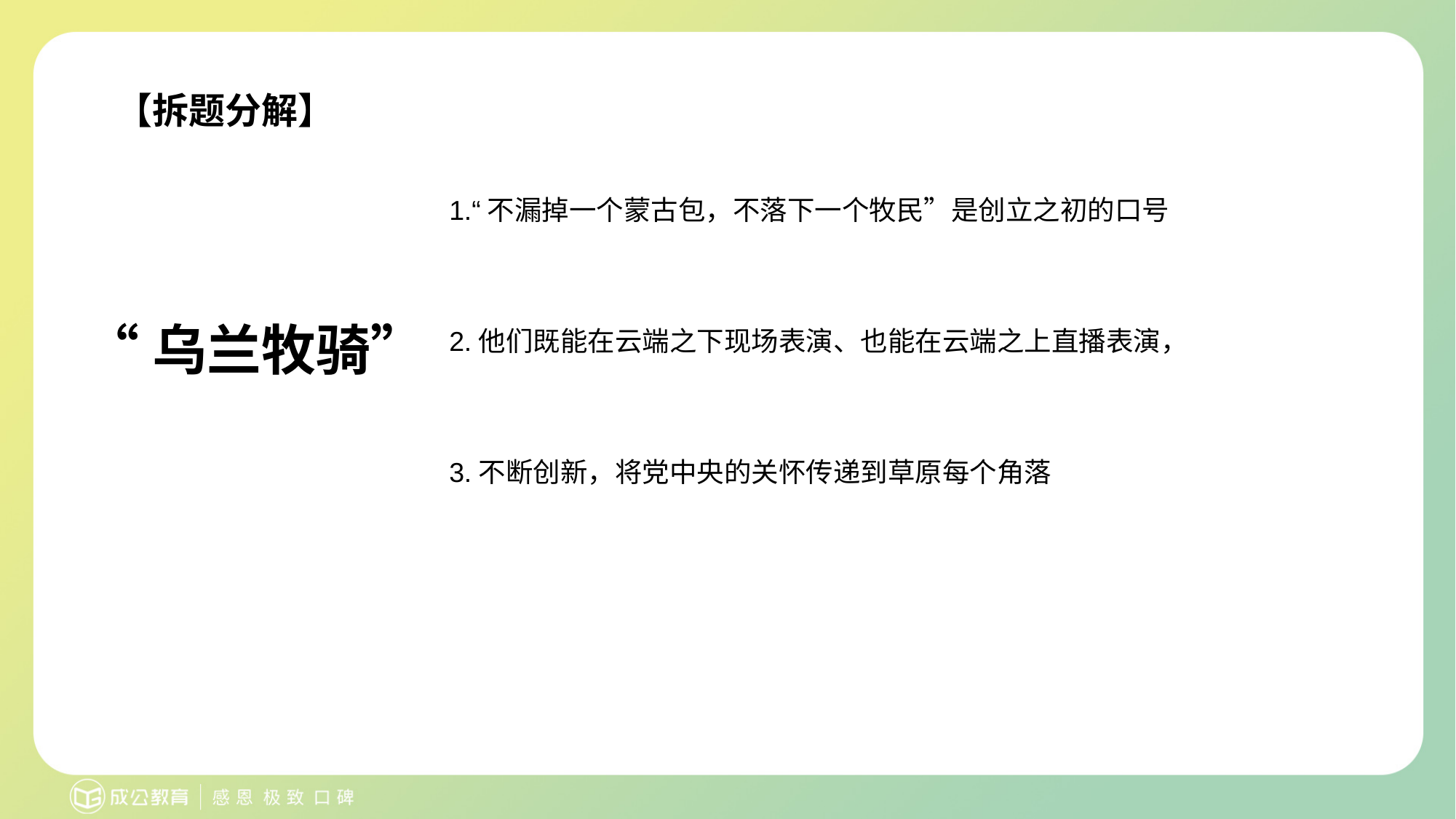

【拆题分解】
    1.“不漏掉一个蒙古包，不落下一个牧民”是创立之初的口号

    2.他们既能在云端之下现场表演、也能在云端之上直播表演，

    3.不断创新，将党中央的关怀传递到草原每个角落
“乌兰牧骑”